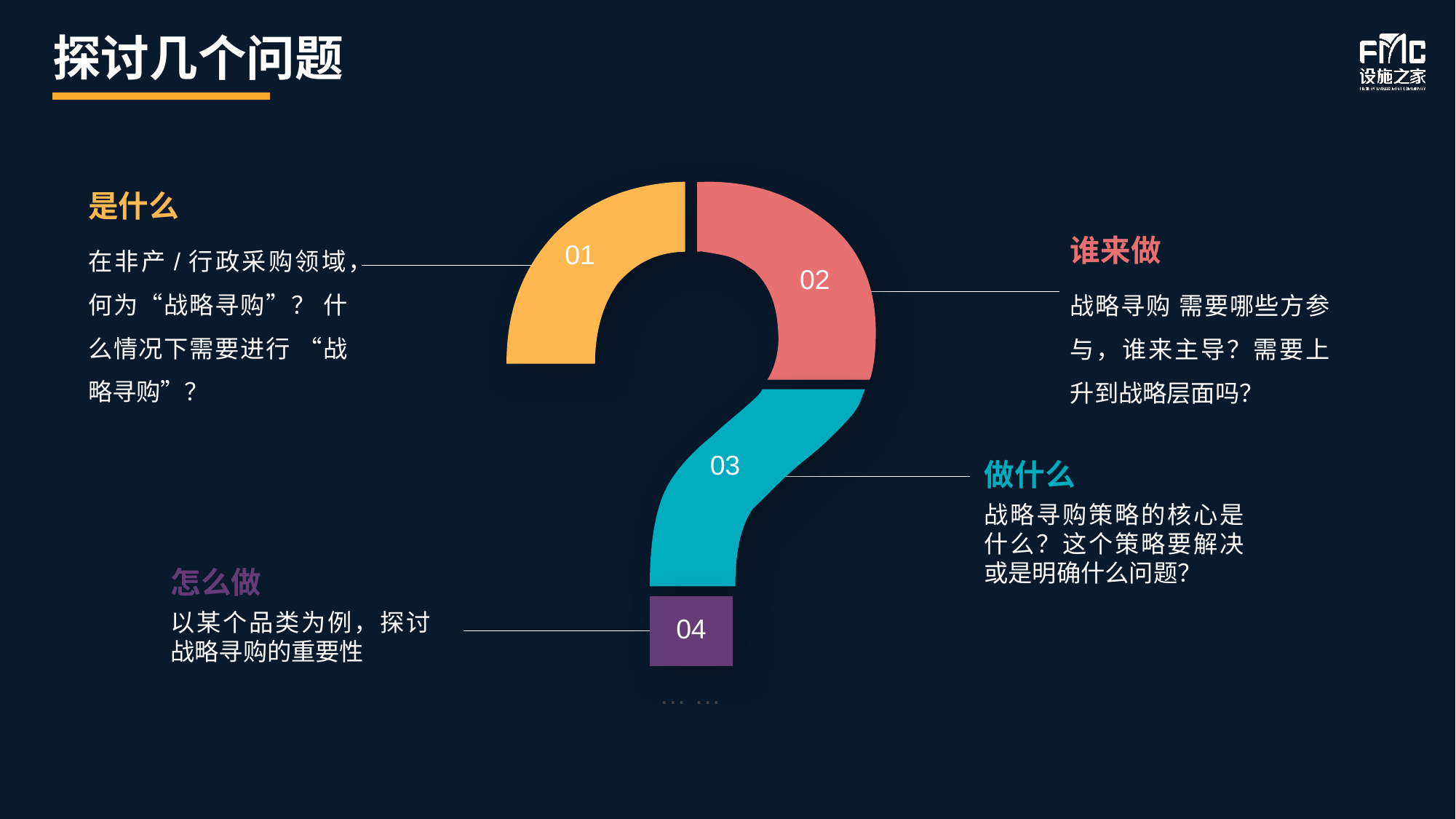

# 探讨几个问题
是什么

在非产/行政采购领域，何为“战略寻购”？ 什么情况下需要进行 “战略寻购”？
谁来做
01
02
战略寻购 需要哪些方参与，谁来主导？需要上升到战略层面吗？

03
做什么
战略寻购策略的核心是什么？这个策略要解决或是明确什么问题？
怎么做

以某个品类为例，探讨战略寻购的重要性
04
… …